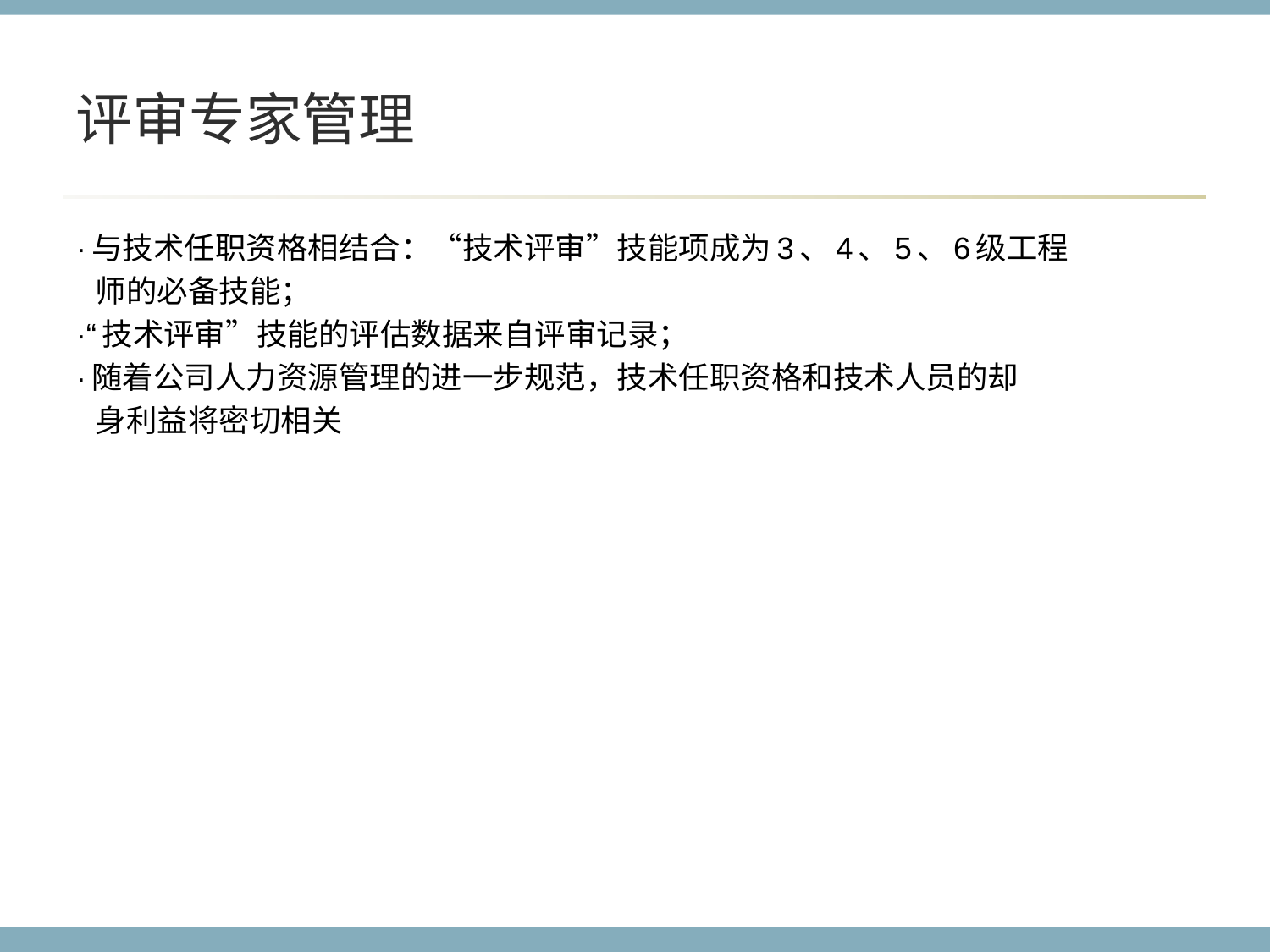

# 评审专家管理
·与技术任职资格相结合：“技术评审”技能项成为3、4、5、6级工程
  师的必备技能；
·“技术评审”技能的评估数据来自评审记录；
·随着公司人力资源管理的进一步规范，技术任职资格和技术人员的却
  身利益将密切相关